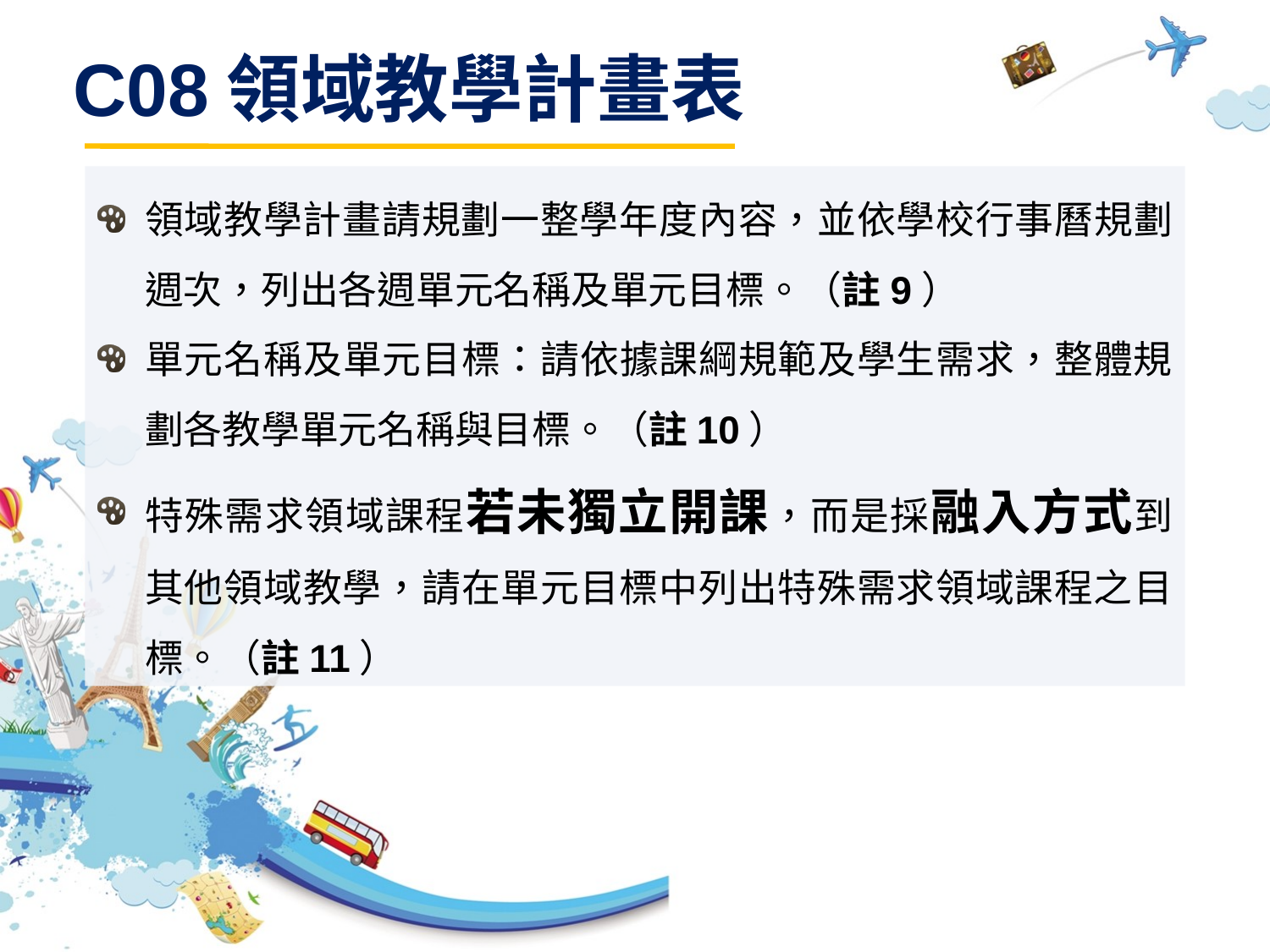

C08領域教學計畫表
領域教學計畫請規劃一整學年度內容，並依學校行事曆規劃週次，列出各週單元名稱及單元目標。（註9）
單元名稱及單元目標：請依據課綱規範及學生需求，整體規劃各教學單元名稱與目標。（註10）
特殊需求領域課程若未獨立開課，而是採融入方式到其他領域教學，請在單元目標中列出特殊需求領域課程之目標。（註11）